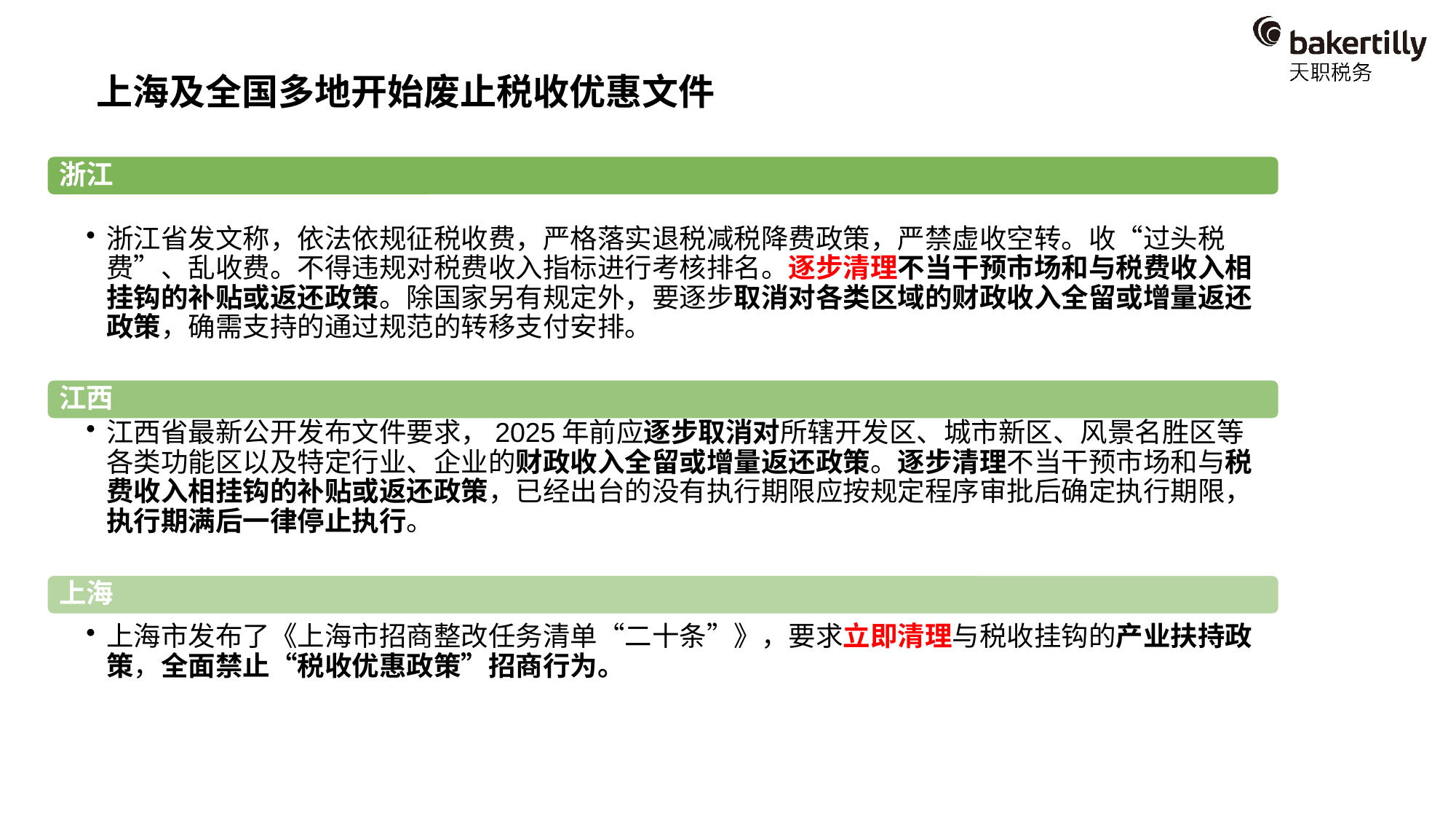

上海及全国多地开始废止税收优惠文件
浙江
浙江省发文称，依法依规征税收费，严格落实退税减税降费政策，严禁虚收空转。收“过头税费”、乱收费。不得违规对税费收入指标进行考核排名。逐步清理不当干预市场和与税费收入相挂钩的补贴或返还政策。除国家另有规定外，要逐步取消对各类区域的财政收入全留或增量返还政策，确需支持的通过规范的转移支付安排。
江西
江西省最新公开发布文件要求，2025年前应逐步取消对所辖开发区、城市新区、风景名胜区等各类功能区以及特定行业、企业的财政收入全留或增量返还政策。逐步清理不当干预市场和与税费收入相挂钩的补贴或返还政策，已经出台的没有执行期限应按规定程序审批后确定执行期限，执行期满后一律停止执行。
上海
上海市发布了《上海市招商整改任务清单“二十条”》，要求立即清理与税收挂钩的产业扶持政策，全面禁止“税收优惠政策”招商行为。